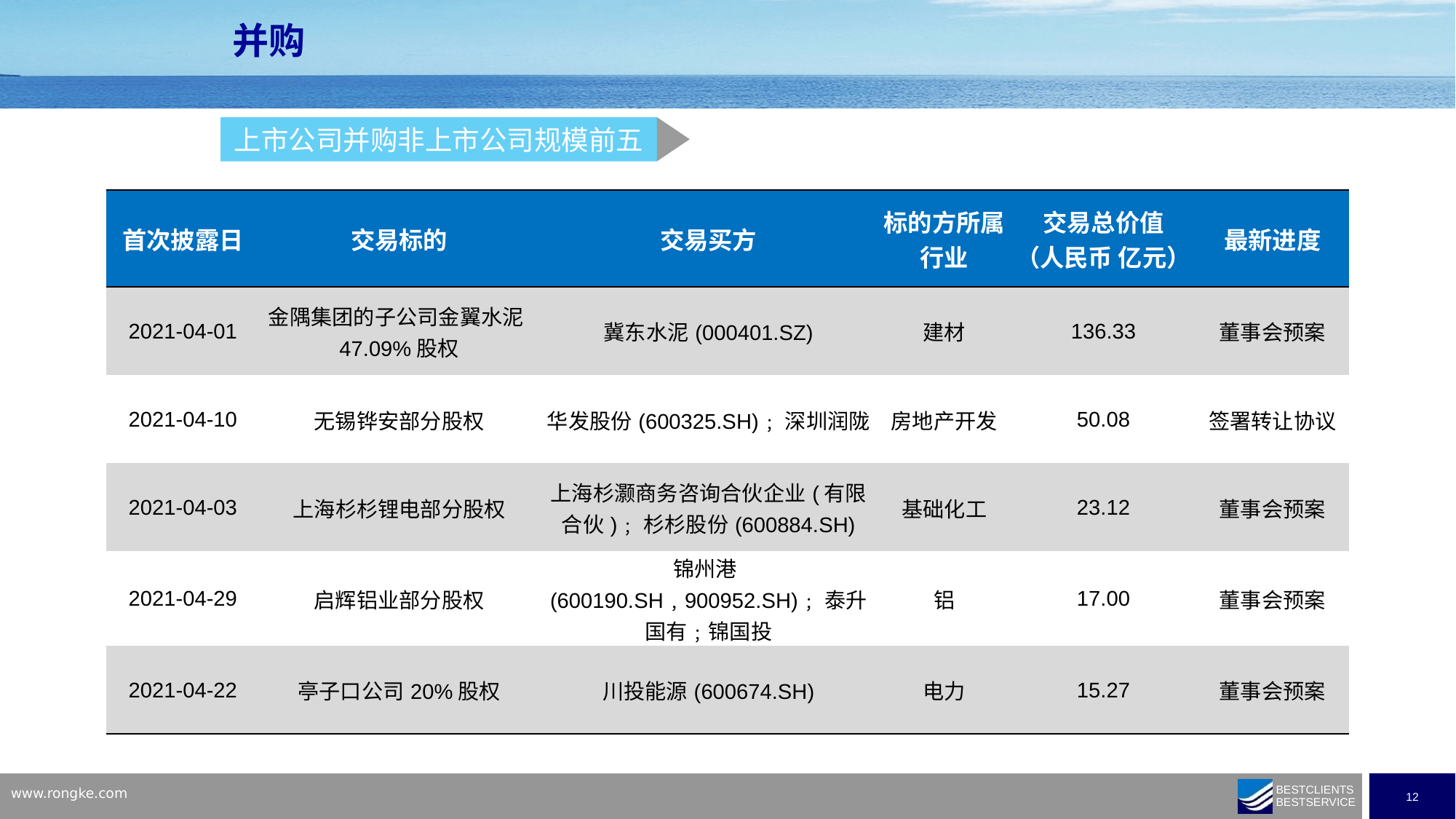

并购
上市公司并购非上市公司规模前五

| 首次披露日 | 交易标的 | 交易买方 | 标的方所属行业 | 交易总价值 （人民币 亿元） | 最新进度 |
| --- | --- | --- | --- | --- | --- |
| 2021-04-01 | 金隅集团的子公司金翼水泥47.09%股权 | 冀东水泥(000401.SZ) | 建材 | 136.33 | 董事会预案 |
| 2021-04-10 | 无锡铧安部分股权 | 华发股份(600325.SH)﹔深圳润陇 | 房地产开发 | 50.08 | 签署转让协议 |
| 2021-04-03 | 上海杉杉锂电部分股权 | 上海杉灏商务咨询合伙企业(有限合伙)﹔杉杉股份(600884.SH) | 基础化工 | 23.12 | 董事会预案 |
| 2021-04-29 | 启辉铝业部分股权 | 锦州港(600190.SH﹐900952.SH)﹔泰升国有﹔锦国投 | 铝 | 17.00 | 董事会预案 |
| 2021-04-22 | 亭子口公司20%股权 | 川投能源(600674.SH) | 电力 | 15.27 | 董事会预案 |